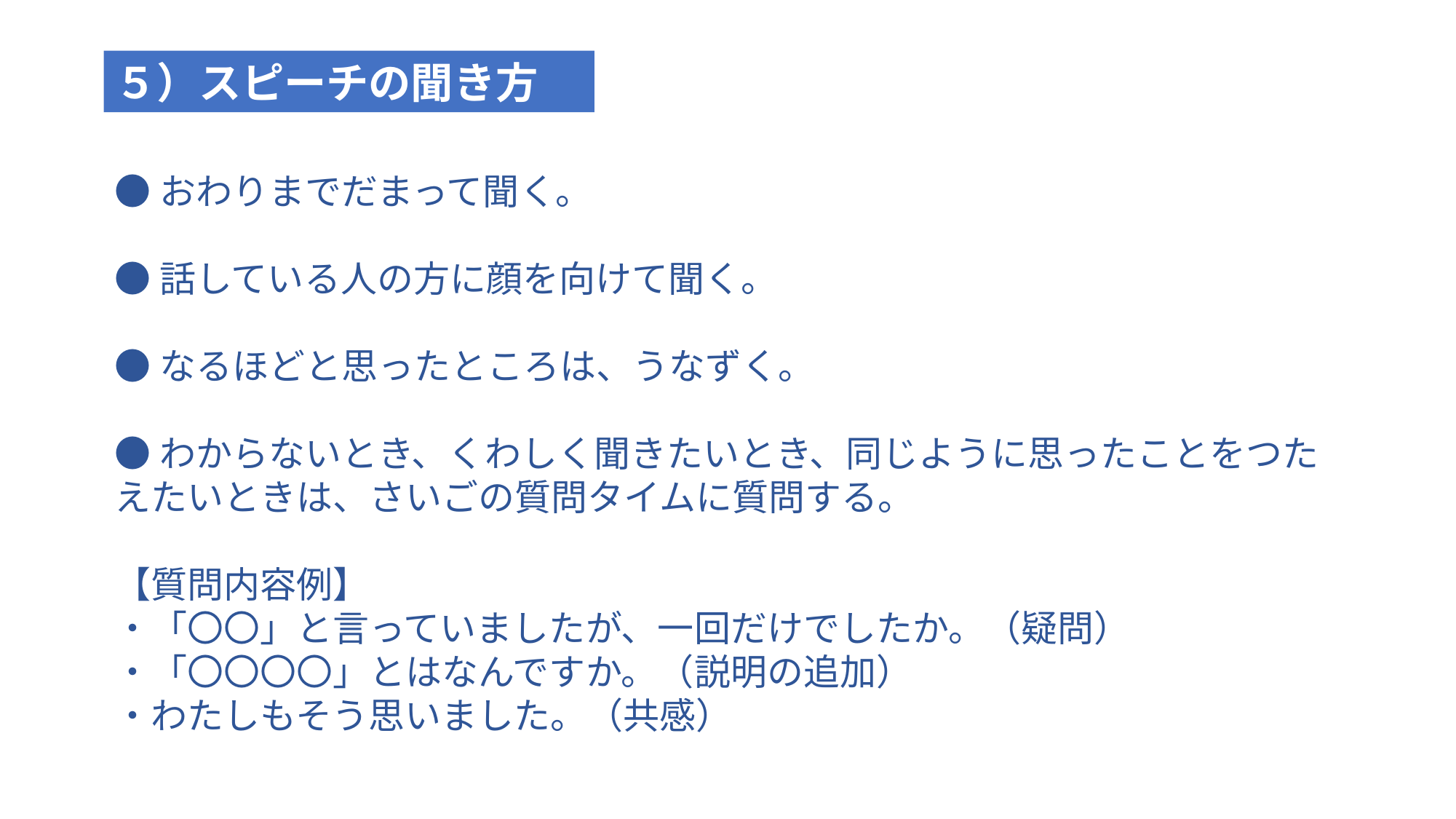

５）スピーチの聞き方
●おわりまでだまって聞く。

●話している人の方に顔を向けて聞く。

●なるほどと思ったところは、うなずく。

●わからないとき、くわしく聞きたいとき、同じように思ったことをつたえたいときは、さいごの質問タイムに質問する。

【質問内容例】
・「〇〇」と言っていましたが、一回だけでしたか。（疑問）
・「〇〇〇〇」とはなんですか。（説明の追加）
・わたしもそう思いました。（共感）